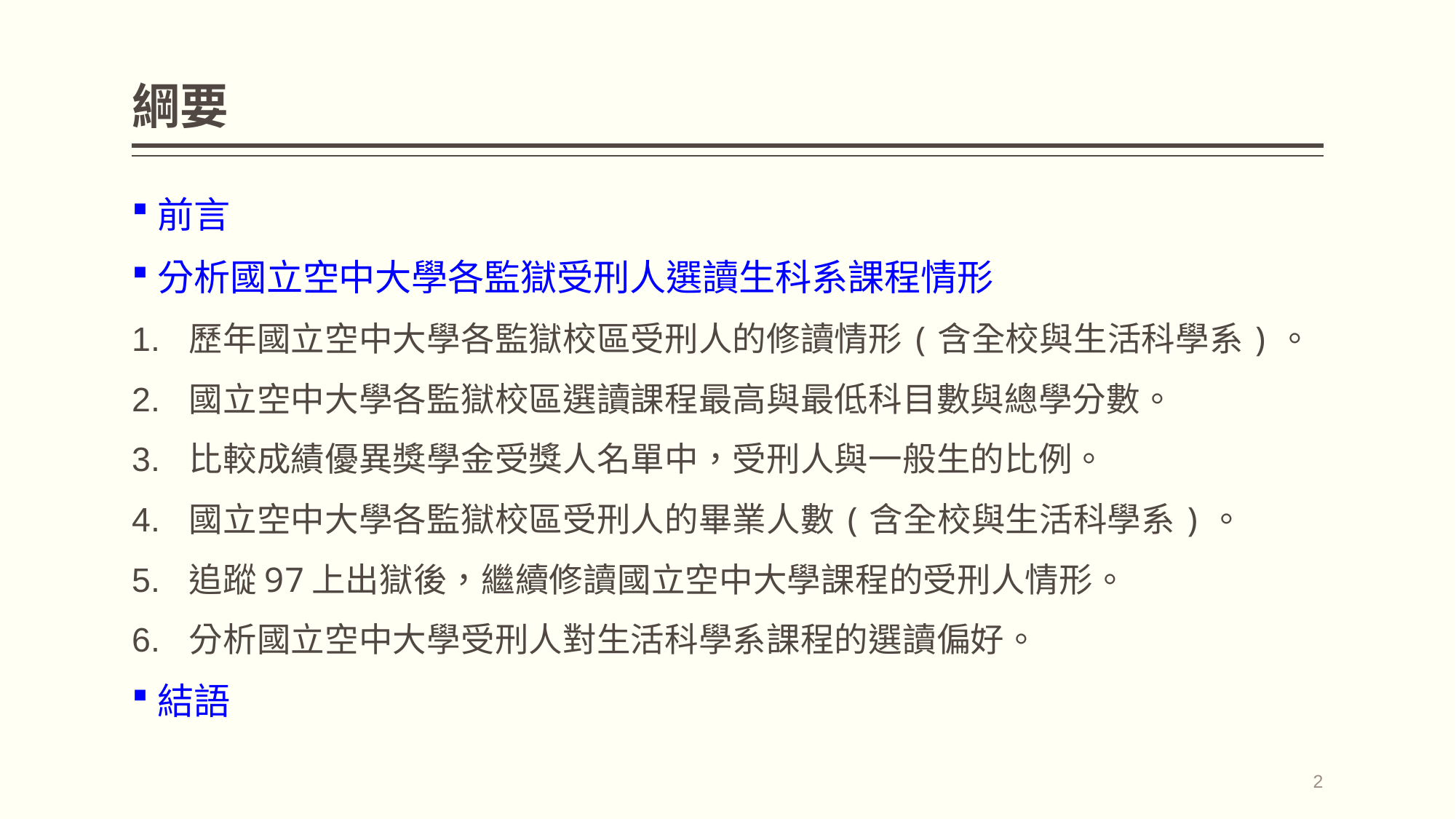

# 綱要
前言
分析國立空中大學各監獄受刑人選讀生科系課程情形
歷年國立空中大學各監獄校區受刑人的修讀情形(含全校與生活科學系)。
國立空中大學各監獄校區選讀課程最高與最低科目數與總學分數。
比較成績優異獎學金受獎人名單中，受刑人與一般生的比例。
國立空中大學各監獄校區受刑人的畢業人數(含全校與生活科學系)。
追蹤97上出獄後，繼續修讀國立空中大學課程的受刑人情形。
分析國立空中大學受刑人對生活科學系課程的選讀偏好。
結語

2